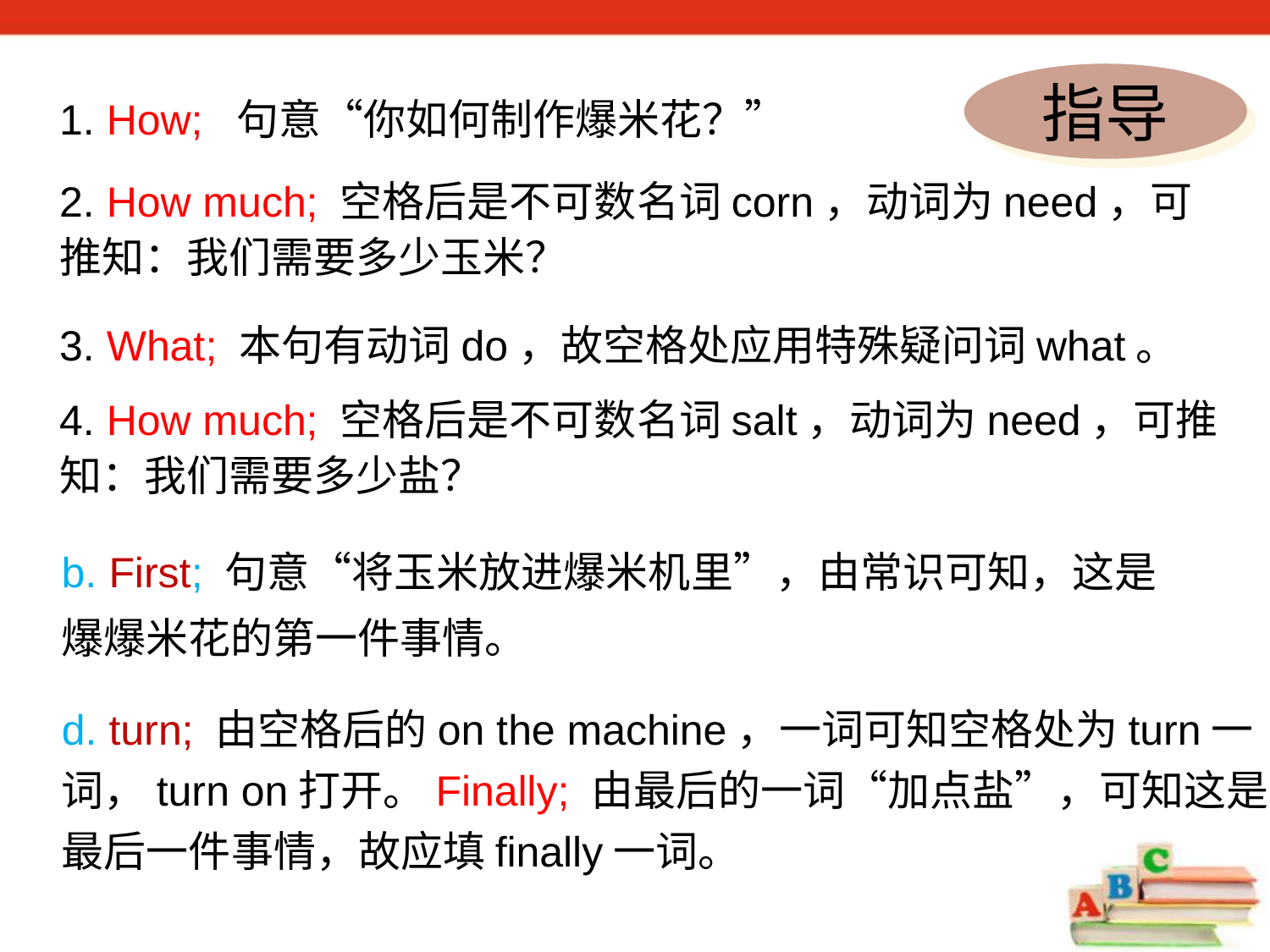

指导
1. How;  句意“你如何制作爆米花？”
2. How much; 空格后是不可数名词corn，动词为need，可推知：我们需要多少玉米？
3. What; 本句有动词do，故空格处应用特殊疑问词what。
4. How much; 空格后是不可数名词salt，动词为need，可推知：我们需要多少盐？
b. First; 句意“将玉米放进爆米机里”，由常识可知，这是爆爆米花的第一件事情。
d. turn; 由空格后的on the machine，一词可知空格处为turn一词，turn on打开。Finally; 由最后的一词“加点盐”，可知这是最后一件事情，故应填finally一词。